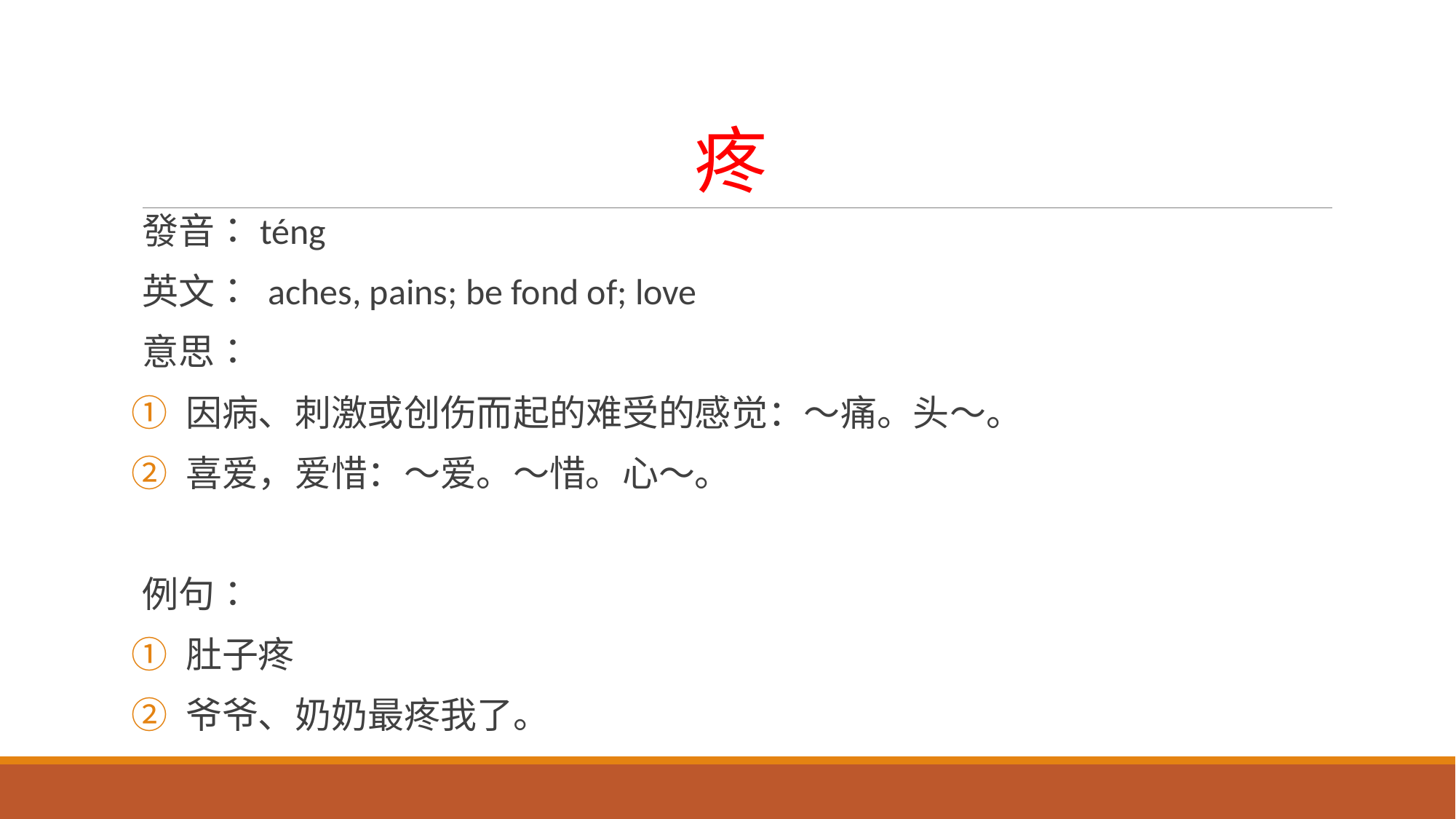

# 疼
發音：téng
英文： aches, pains; be fond of; love
意思：
因病、刺激或创伤而起的难受的感觉：～痛。头～。
喜爱，爱惜：～爱。～惜。心～。

例句：
肚子疼
爷爷、奶奶最疼我了。